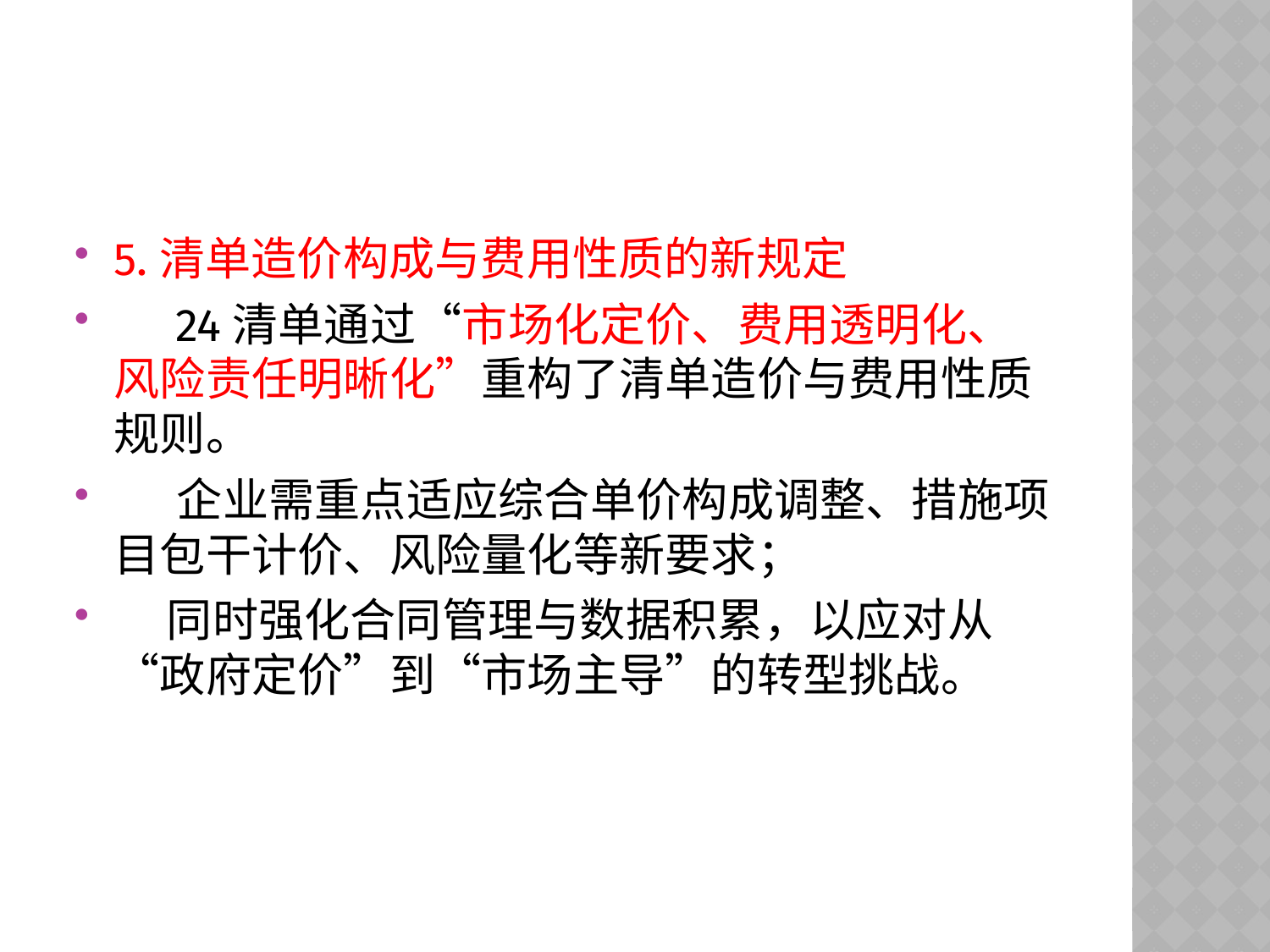

#
5.清单造价构成与费用性质的新规定
     24清单通过“市场化定价、费用透明化、风险责任明晰化”重构了清单造价与费用性质规则。
     企业需重点适应综合单价构成调整、措施项目包干计价、风险量化等新要求；
    同时强化合同管理与数据积累，以应对从“政府定价”到“市场主导”的转型挑战。